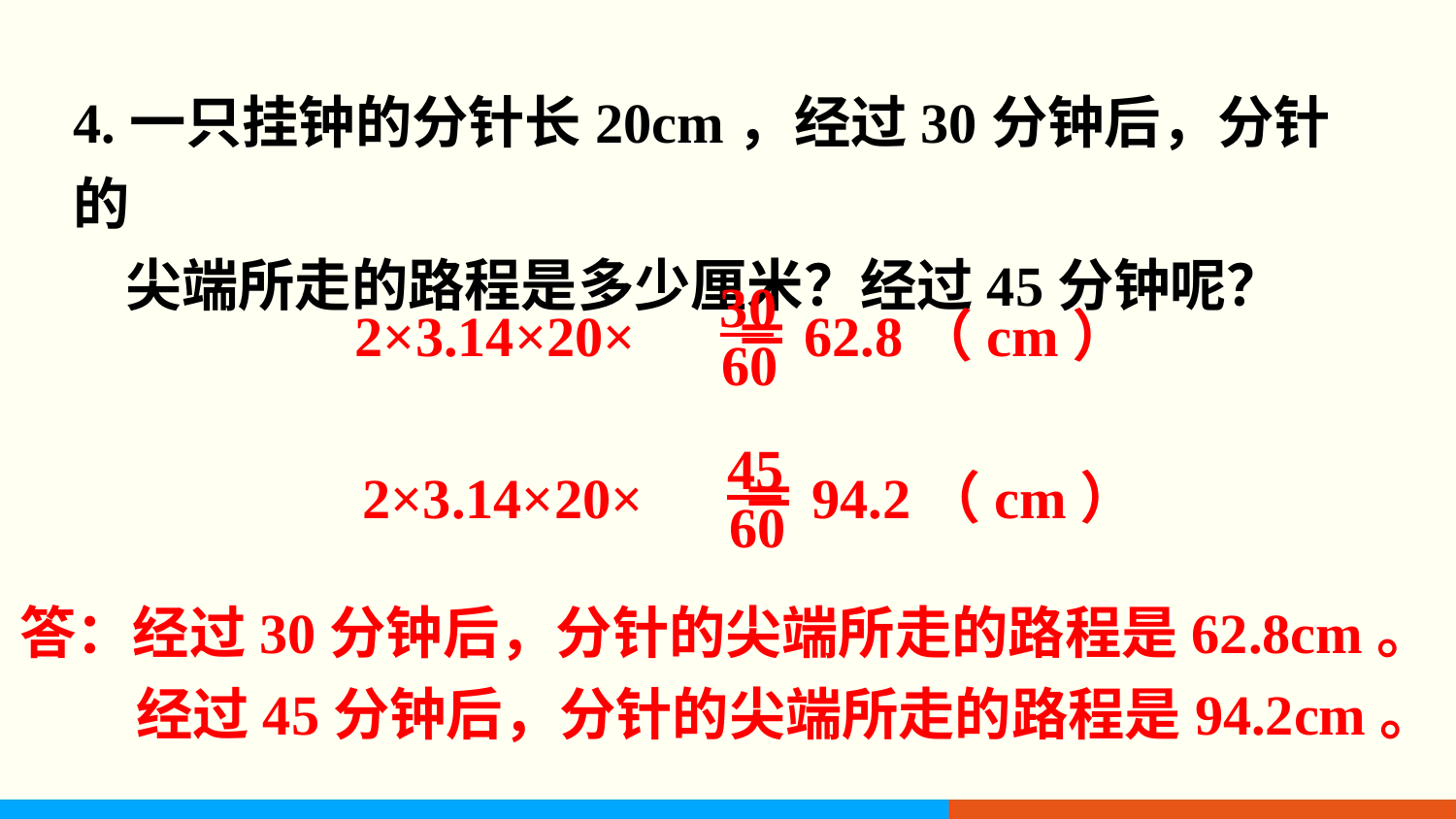

4.一只挂钟的分针长20cm，经过30分钟后，分针的
   尖端所走的路程是多少厘米？经过45分钟呢？
30
60
2×3.14×20×      ＝62.8（cm）
45
60
2×3.14×20×      ＝94.2（cm）
答：经过30分钟后，分针的尖端所走的路程是62.8cm。
        经过45分钟后，分针的尖端所走的路程是94.2cm。